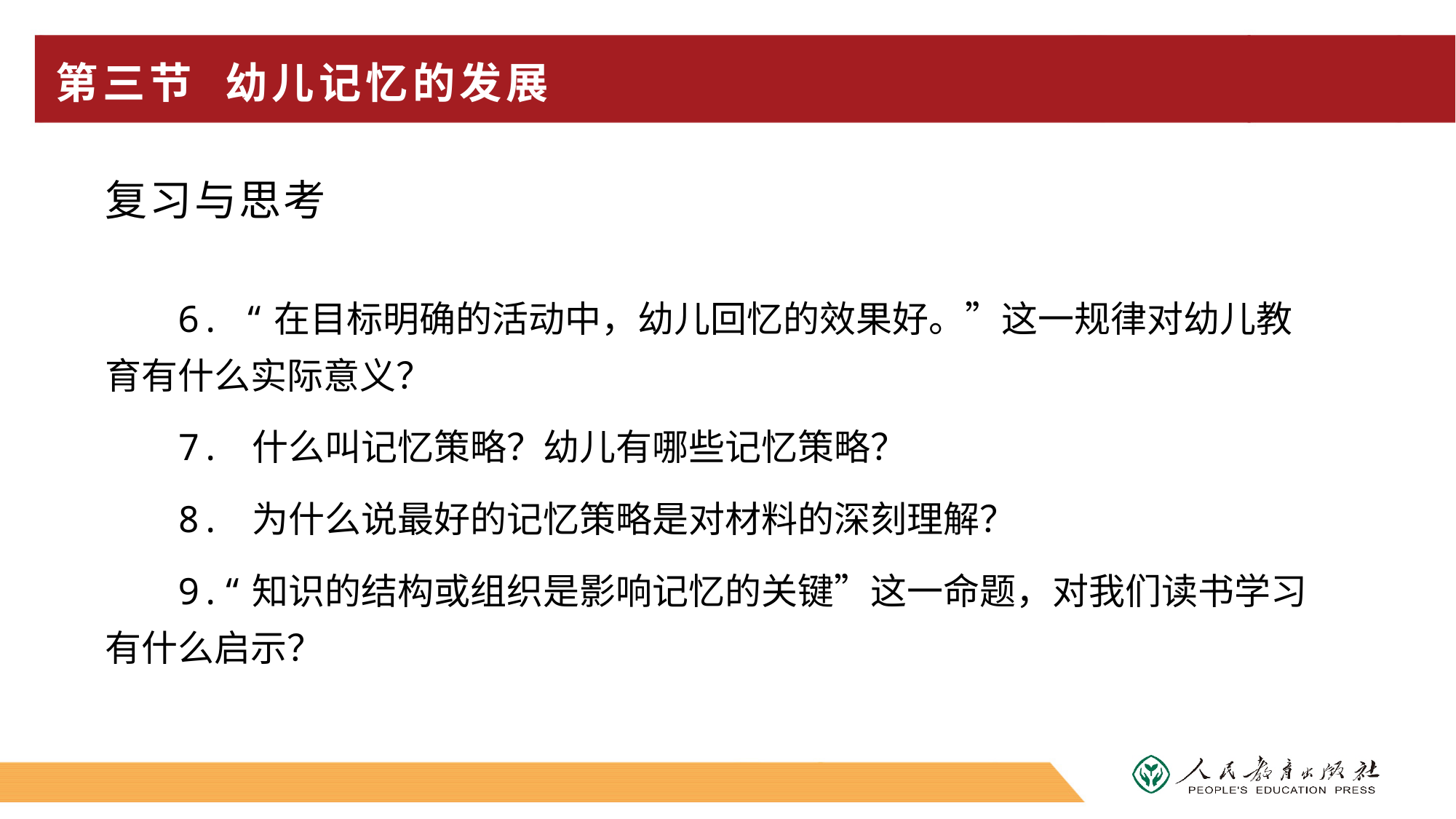

# 第三节  幼儿记忆的发展
复习与思考
6. “在目标明确的活动中，幼儿回忆的效果好。”这一规律对幼儿教育有什么实际意义？
7. 什么叫记忆策略？幼儿有哪些记忆策略？
8. 为什么说最好的记忆策略是对材料的深刻理解？
9.“知识的结构或组织是影响记忆的关键”这一命题，对我们读书学习有什么启示？